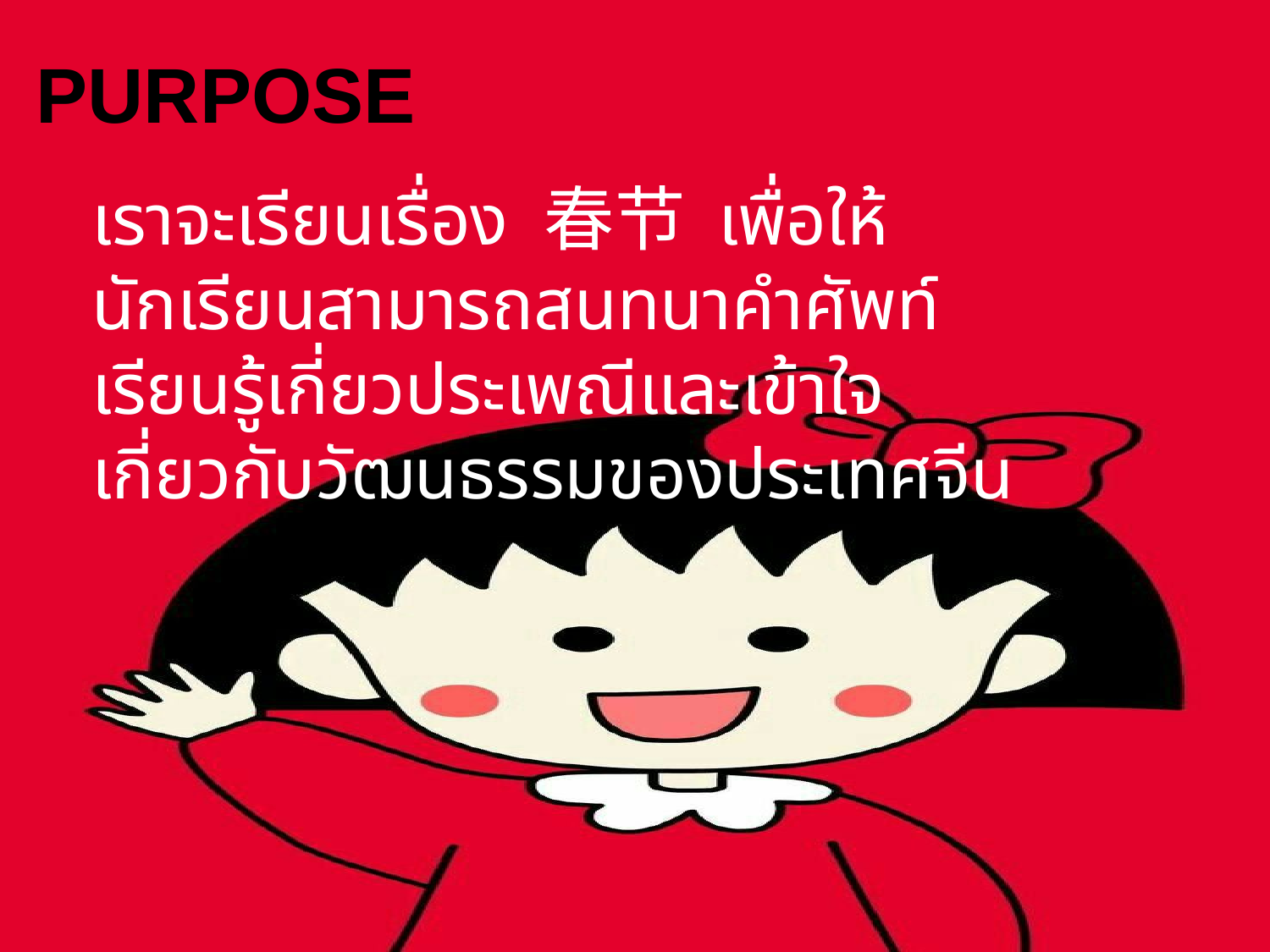

PURPOSE
เราจะเรียนเรื่อง 春节 เพื่อให้นักเรียนสามารถสนทนาคำศัพท์เรียนรู้เกี่ยวประเพณีและเข้าใจเกี่ยวกับวัฒนธรรมของประเทศจีน